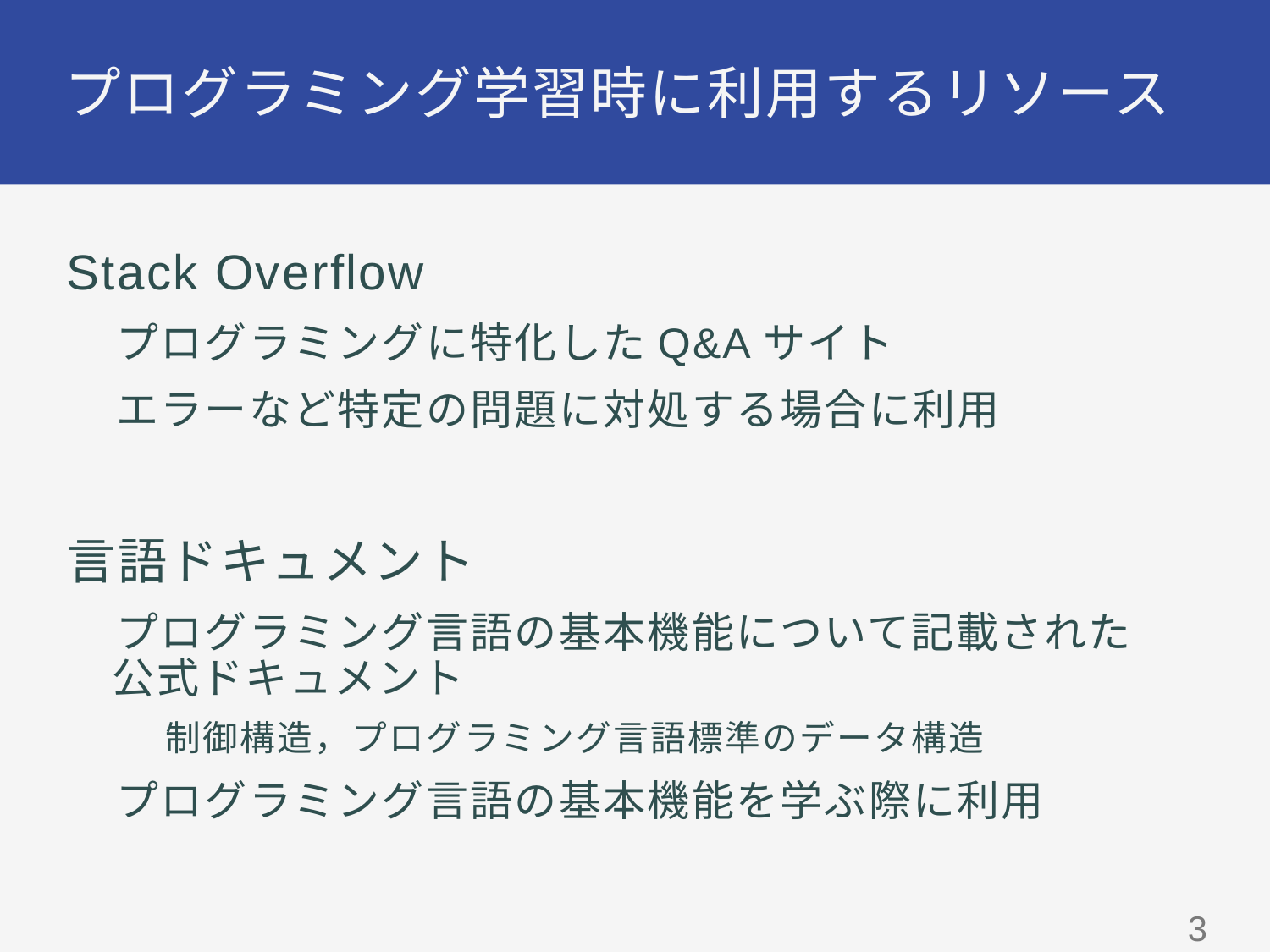

# プログラミング学習時に利用するリソース
Stack Overflow
プログラミングに特化したQ&Aサイト
エラーなど特定の問題に対処する場合に利用

言語ドキュメント
プログラミング言語の基本機能について記載された
公式ドキュメント
制御構造，プログラミング言語標準のデータ構造
プログラミング言語の基本機能を学ぶ際に利用
3